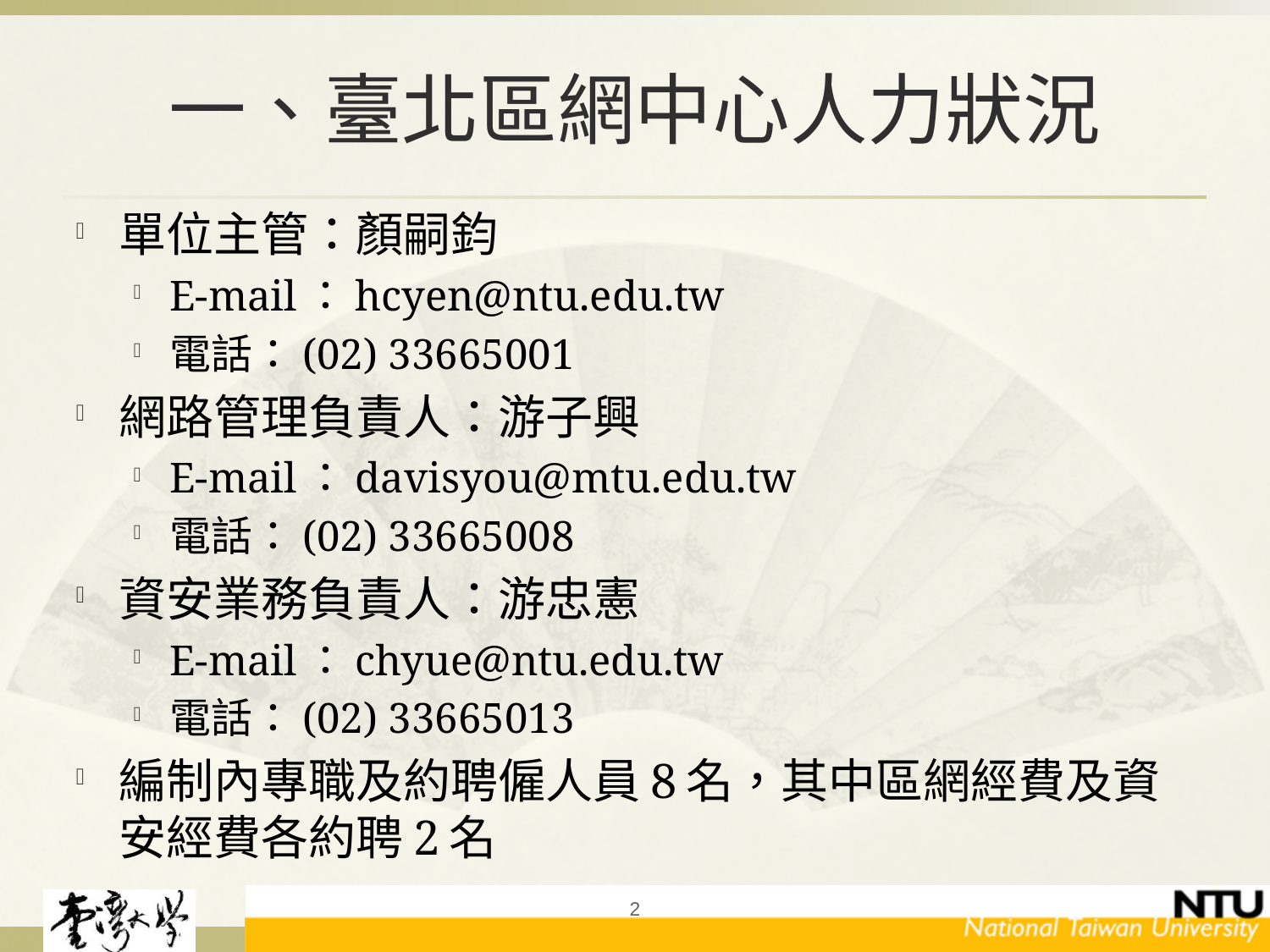

# 一、臺北區網中心人力狀況
單位主管：顏嗣鈞
E-mail：hcyen@ntu.edu.tw
電話：(02) 33665001
網路管理負責人：游子興
E-mail：davisyou@mtu.edu.tw
電話：(02) 33665008
資安業務負責人：游忠憲
E-mail：chyue@ntu.edu.tw
電話：(02) 33665013
編制內專職及約聘僱人員8名，其中區網經費及資安經費各約聘2名
2